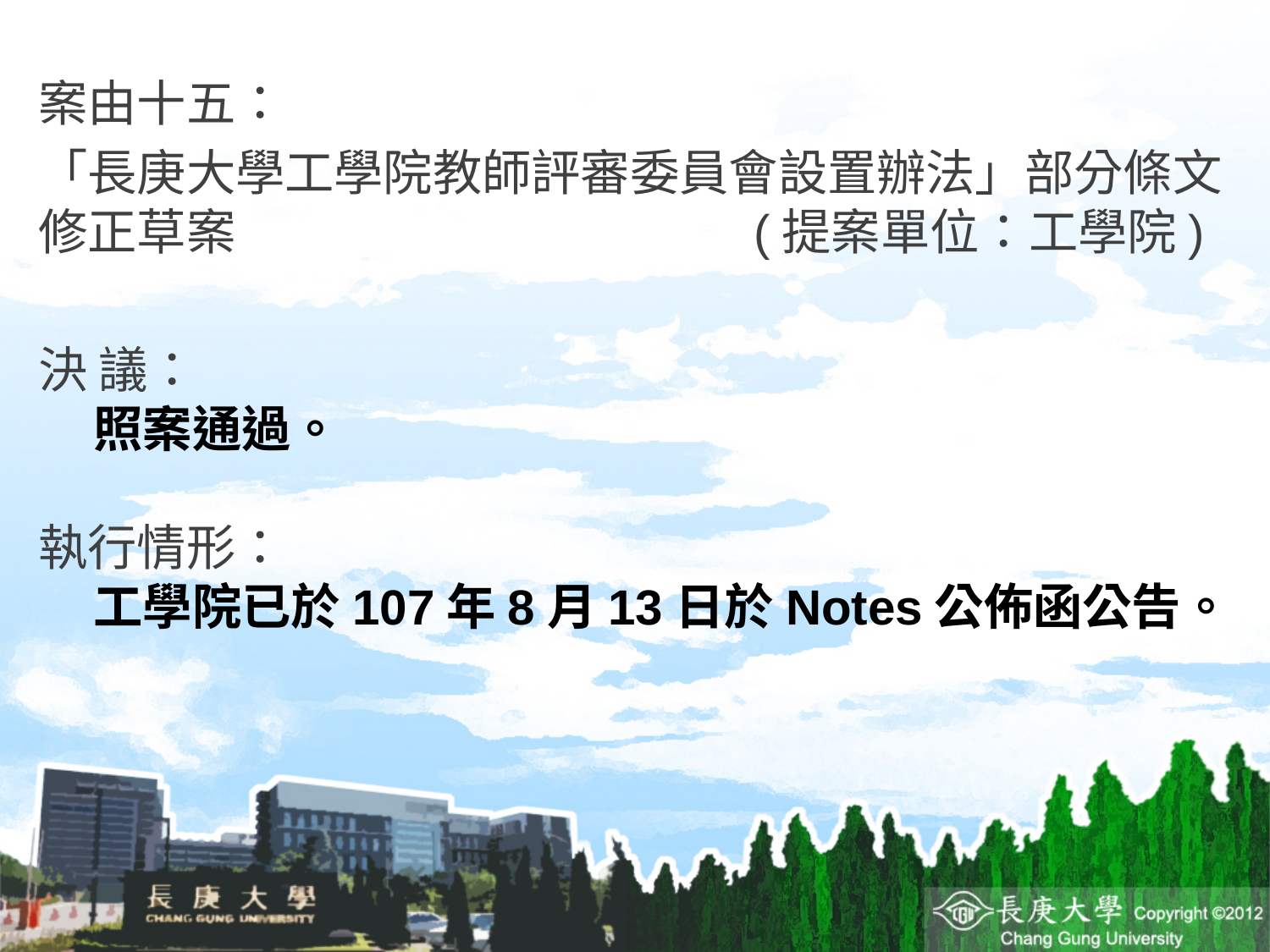

案由十五：
「長庚大學工學院教師評審委員會設置辦法」部分條文修正草案                                              (提案單位：工學院)

決 議：
照案通過。

執行情形：
工學院已於107年8月13日於Notes公佈函公告。